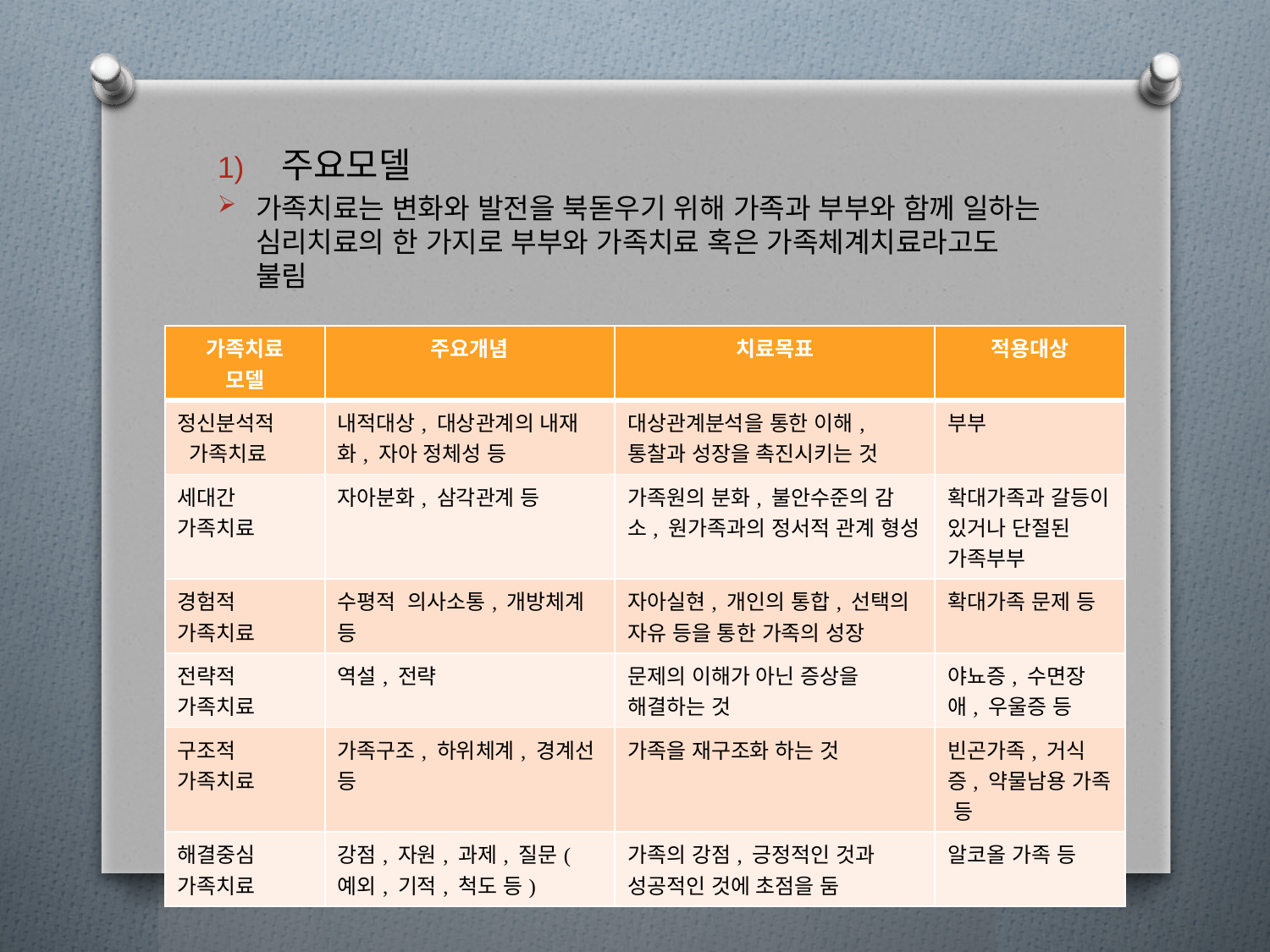

주요모델
가족치료는 변화와 발전을 북돋우기 위해 가족과 부부와 함께 일하는 심리치료의 한 가지로 부부와 가족치료 혹은 가족체계치료라고도 불림
| 가족치료 모델 | 주요개념 | 치료목표 | 적용대상 |
| --- | --- | --- | --- |
| 정신분석적 가족치료 | 내적대상, 대상관계의 내재화, 자아 정체성 등 | 대상관계분석을 통한 이해, 통찰과 성장을 촉진시키는 것 | 부부 |
| 세대간 가족치료 | 자아분화, 삼각관계 등 | 가족원의 분화, 불안수준의 감소, 원가족과의 정서적 관계 형성 | 확대가족과 갈등이 있거나 단절된 가족부부 |
| 경험적 가족치료 | 수평적 의사소통, 개방체계 등 | 자아실현, 개인의 통합, 선택의 자유 등을 통한 가족의 성장 | 확대가족 문제 등 |
| 전략적 가족치료 | 역설, 전략 | 문제의 이해가 아닌 증상을 해결하는 것 | 야뇨증, 수면장애, 우울증 등 |
| 구조적 가족치료 | 가족구조, 하위체계, 경계선 등 | 가족을 재구조화 하는 것 | 빈곤가족, 거식증, 약물남용 가족 등 |
| 해결중심 가족치료 | 강점, 자원, 과제, 질문(예외, 기적, 척도 등) | 가족의 강점, 긍정적인 것과 성공적인 것에 초점을 둠 | 알코올 가족 등 |